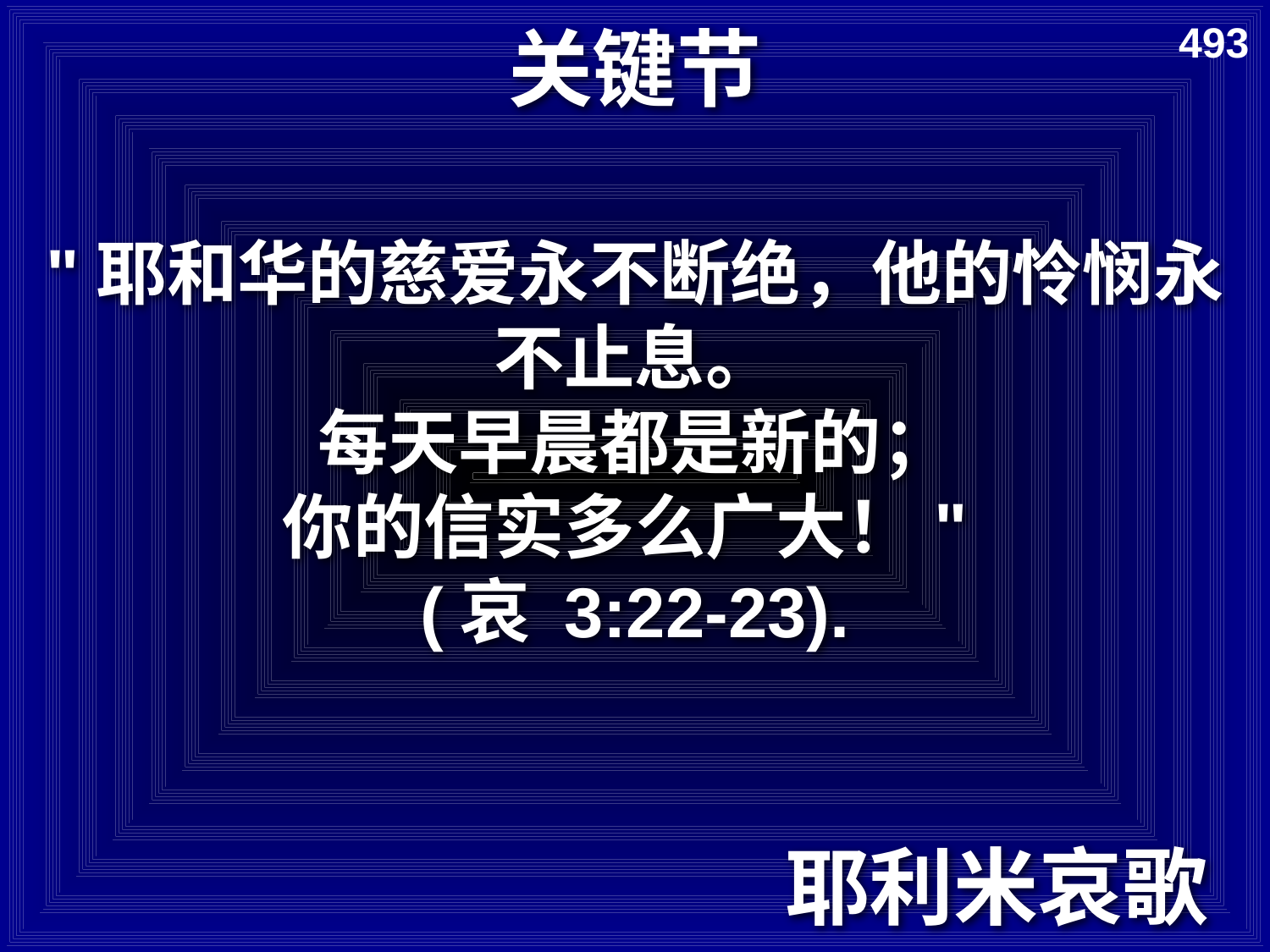

# 关键节
493

"耶和华的慈爱永不断绝，他的怜悯永不止息。
每天早晨都是新的；
你的信实多么广大！"
(哀 3:22-23).
耶利米哀歌